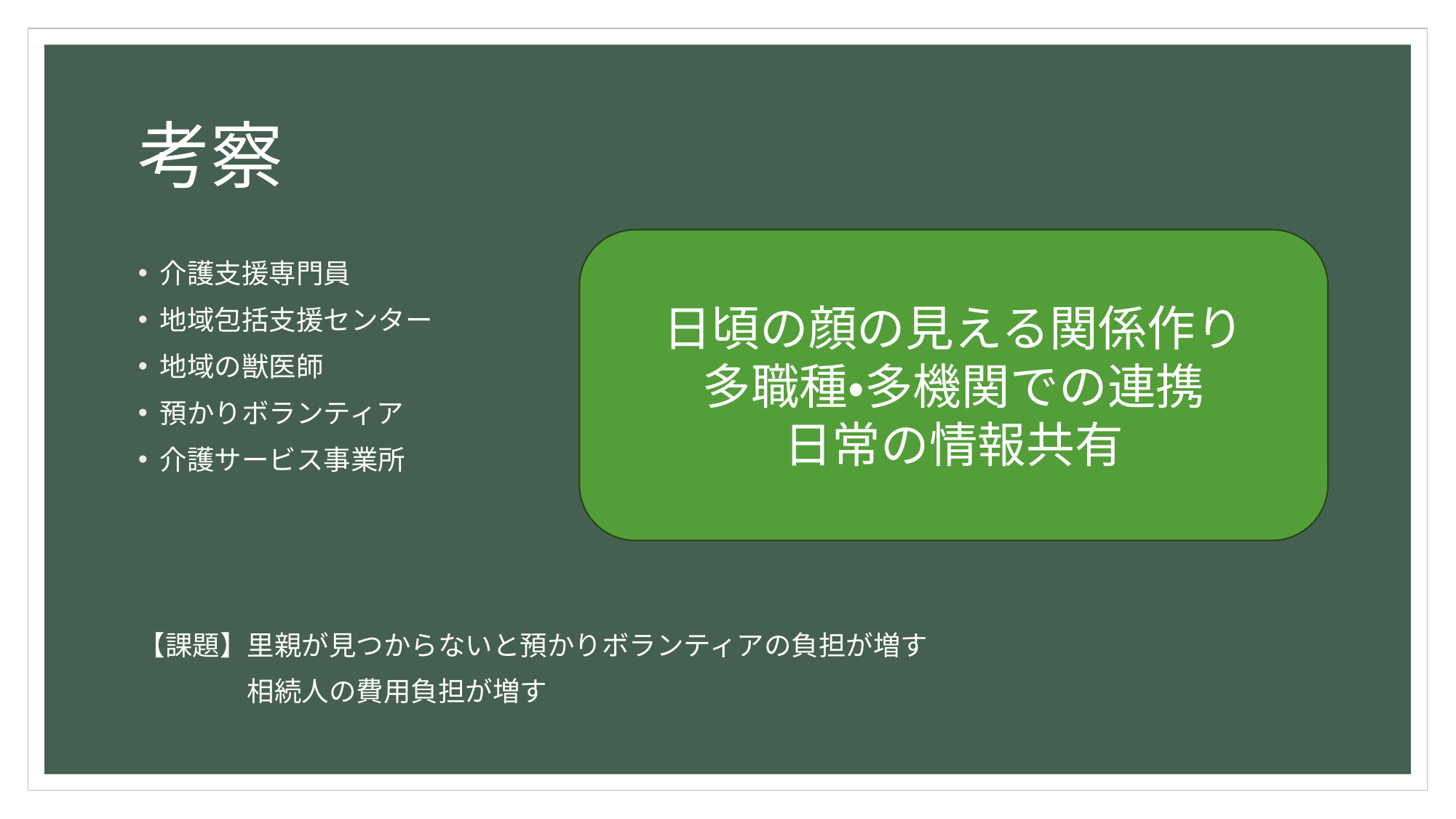

# 考察
日頃の顔の見える関係作り
多職種・多機関での連携
日常の情報共有
介護支援専門員
地域包括支援センター
地域の獣医師
預かりボランティア
介護サービス事業所

【課題】里親が見つからないと預かりボランティアの負担が増す
　　　　相続人の費用負担が増す